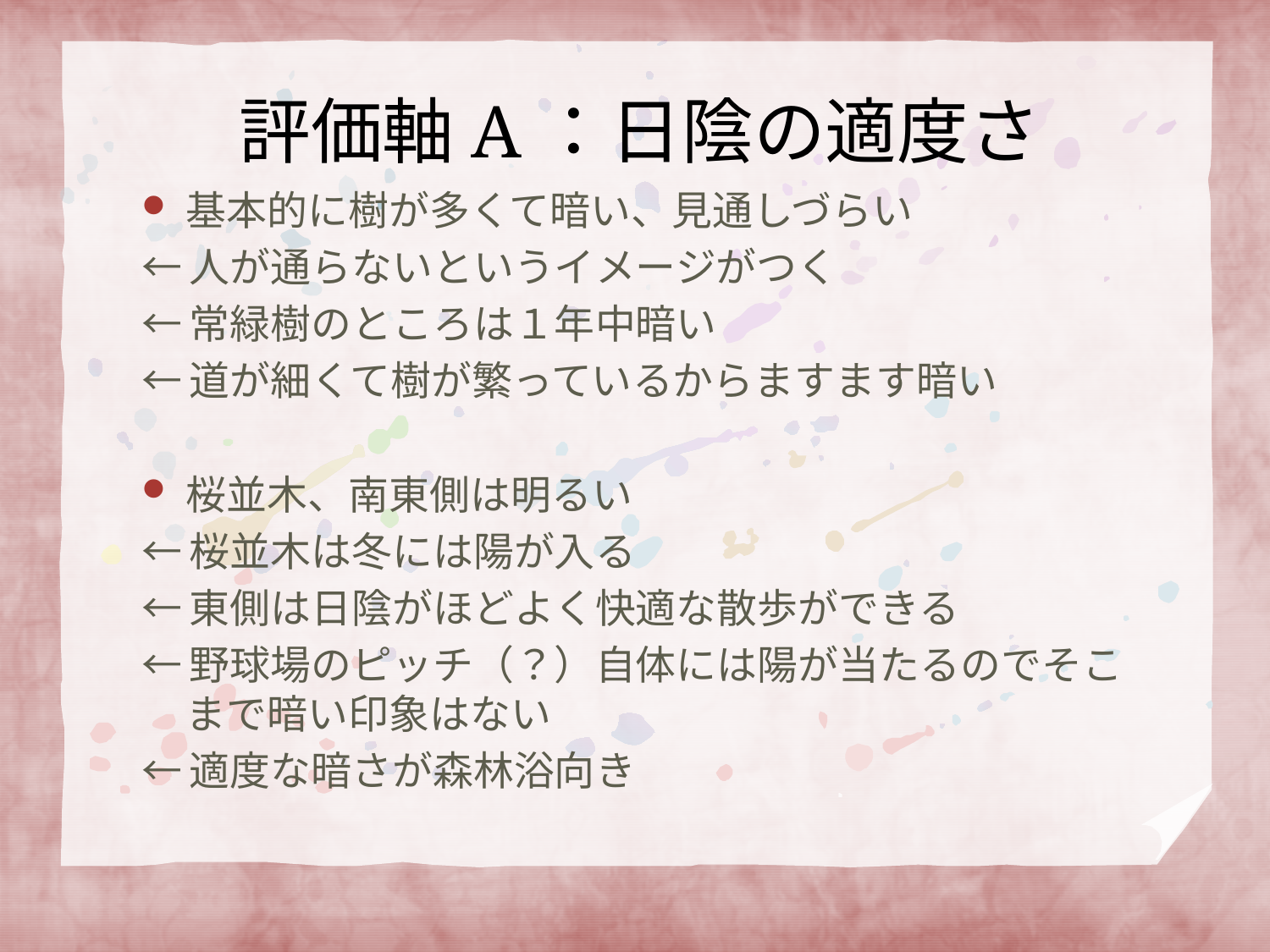

# 評価軸A：日陰の適度さ
基本的に樹が多くて暗い、見通しづらい
←人が通らないというイメージがつく
←常緑樹のところは１年中暗い
←道が細くて樹が繁っているからますます暗い

桜並木、南東側は明るい
←桜並木は冬には陽が入る
←東側は日陰がほどよく快適な散歩ができる
←野球場のピッチ（？）自体には陽が当たるのでそこまで暗い印象はない
←適度な暗さが森林浴向き